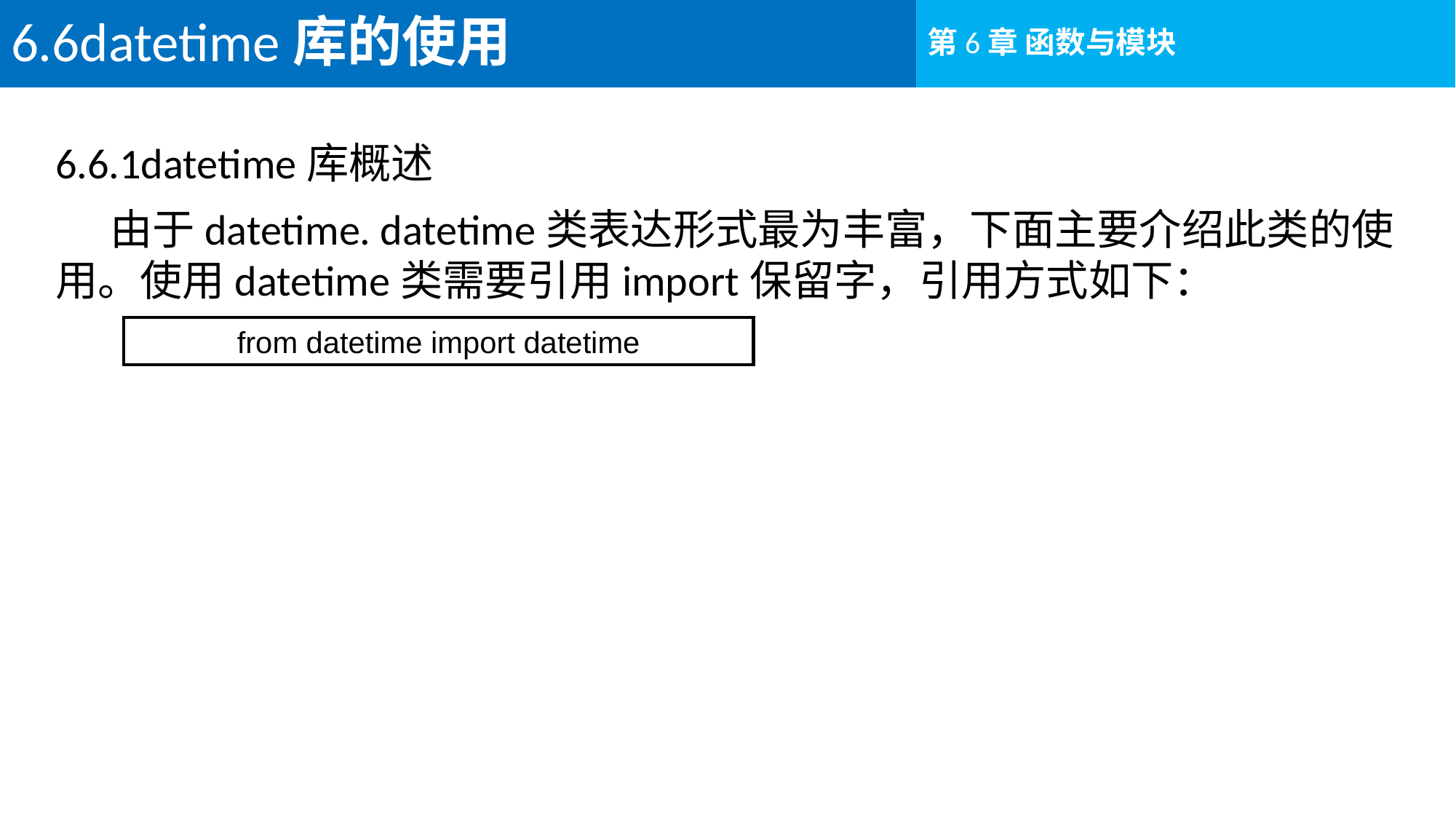

# 6.6datetime库的使用
6.6.1datetime库概述
由于datetime. datetime类表达形式最为丰富，下面主要介绍此类的使用。使用datetime类需要引用import保留字，引用方式如下：

from datetime import datetime